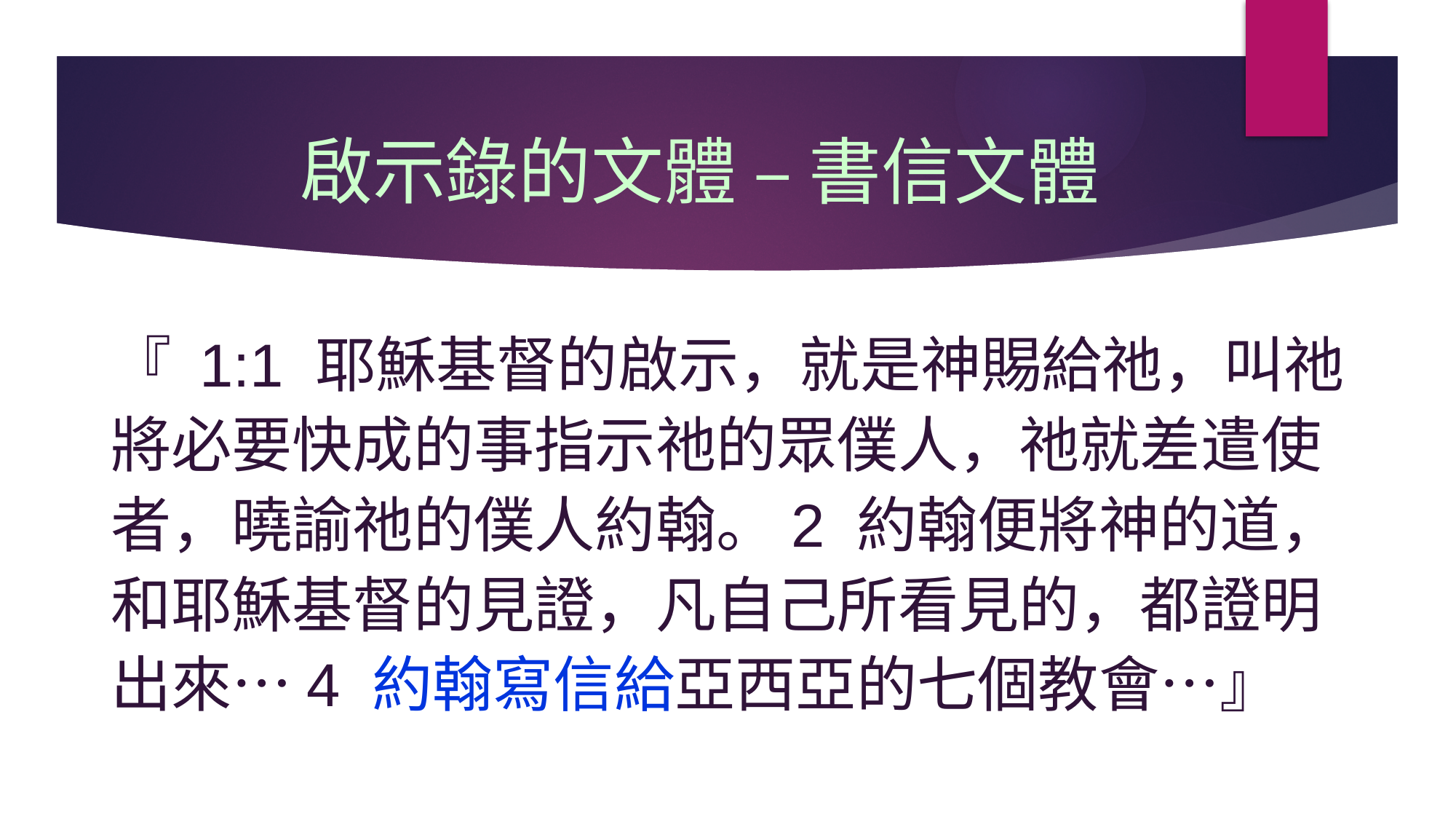

# 啟示錄的文體 – 書信文體
『 1:1 耶穌基督的啟示，就是神賜給祂，叫祂將必要快成的事指示祂的眾僕人，祂就差遣使者，曉諭祂的僕人約翰。2 約翰便將神的道，和耶穌基督的見證，凡自己所看見的，都證明出來…4 約翰寫信給亞西亞的七個教會…』